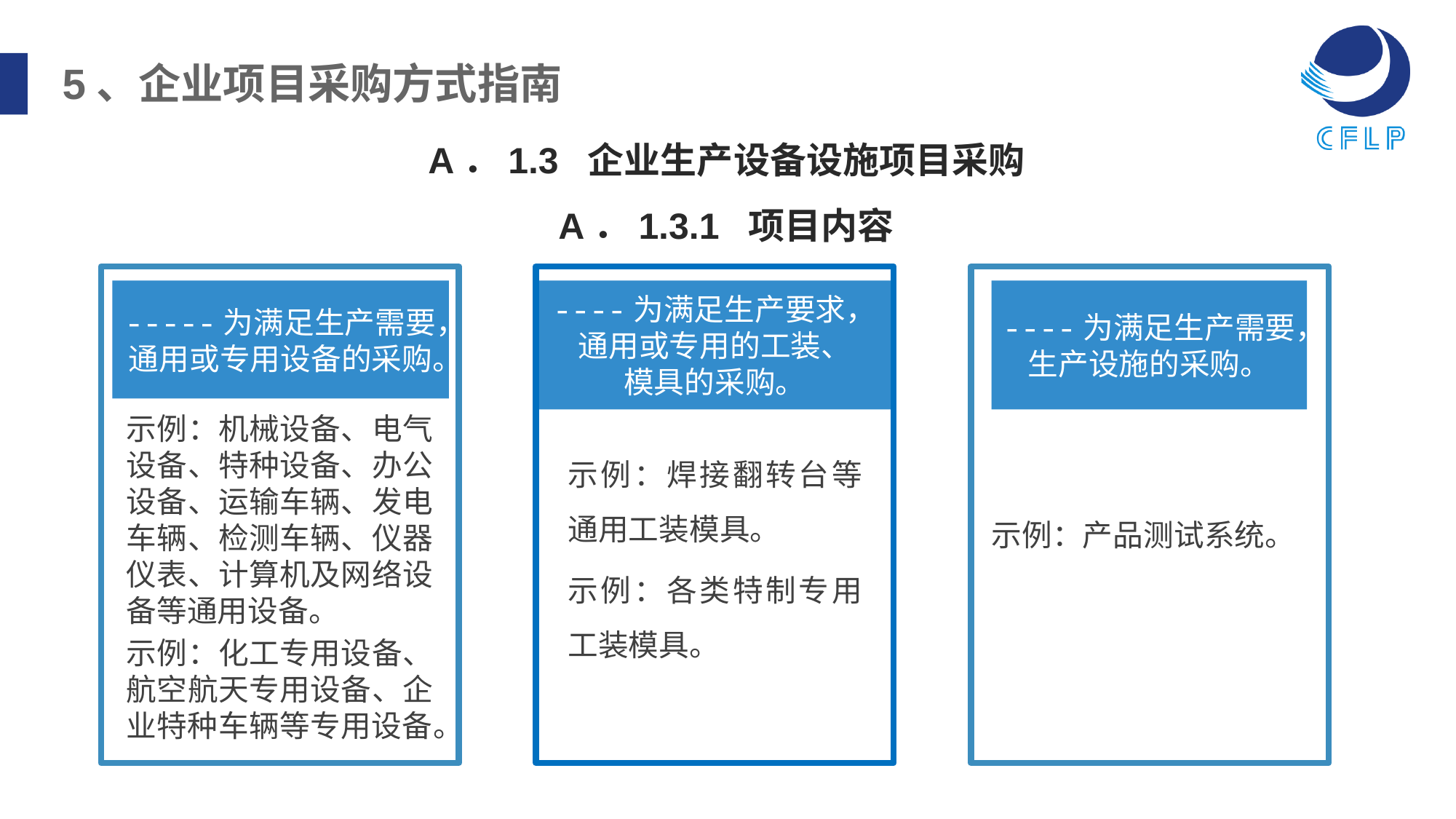

5、企业项目采购方式指南

A．1.3  企业生产设备设施项目采购
A．1.3.1  项目内容

-----为满足生产需要，
通用或专用设备的采购。
----为满足生产要求，
通用或专用的工装、
模具的采购。
----为满足生产需要，
生产设施的采购。
示例：机械设备、电气设备、特种设备、办公设备、运输车辆、发电车辆、检测车辆、仪器仪表、计算机及网络设备等通用设备。
示例：化工专用设备、航空航天专用设备、企业特种车辆等专用设备。
示例：焊接翻转台等通用工装模具。
示例：各类特制专用工装模具。
示例：产品测试系统。